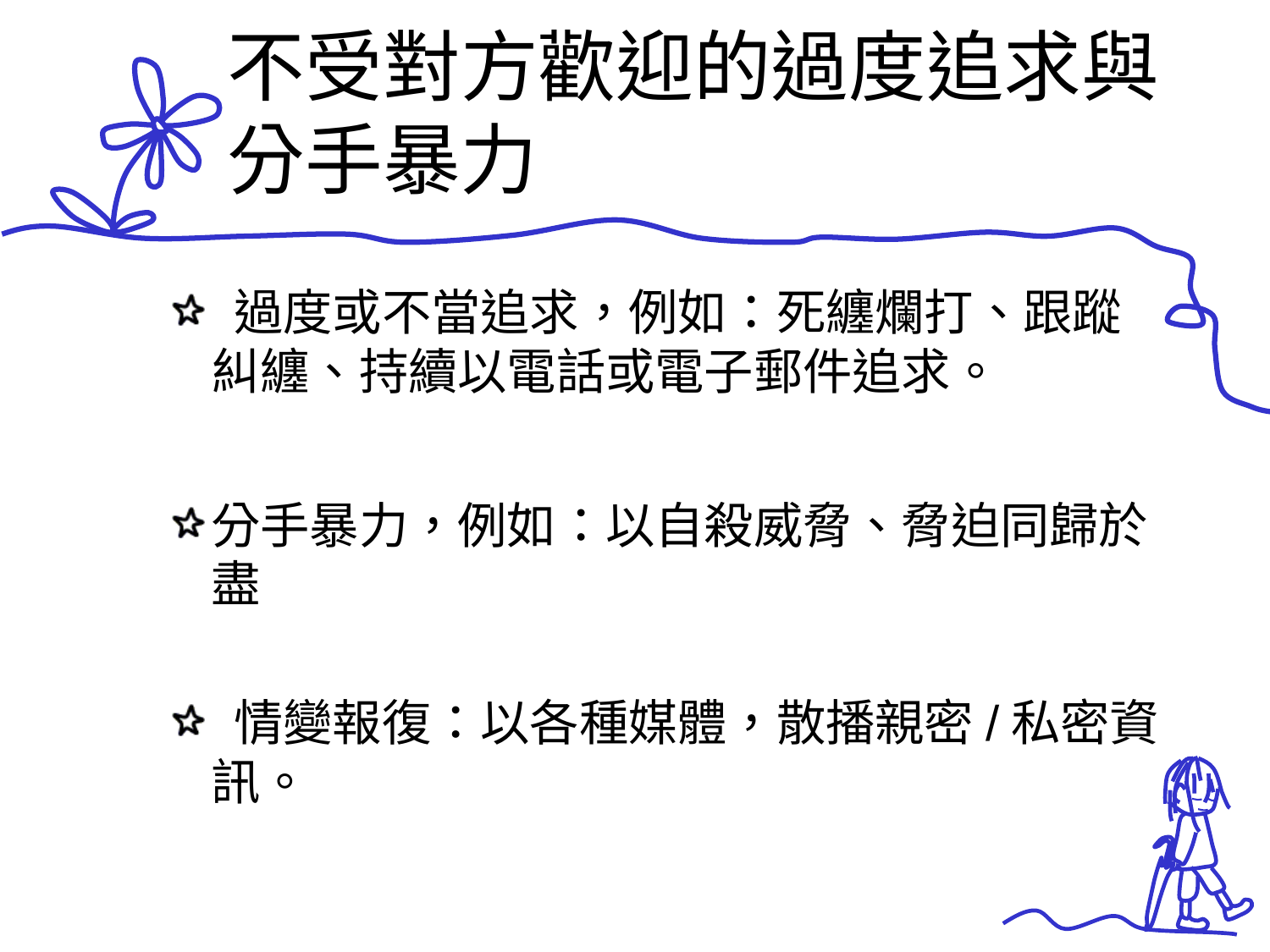

# 不受對方歡迎的過度追求與分手暴力
 過度或不當追求，例如：死纏爛打、跟蹤糾纏、持續以電話或電子郵件追求。

分手暴力，例如：以自殺威脅、脅迫同歸於盡

 情變報復：以各種媒體，散播親密/私密資訊。